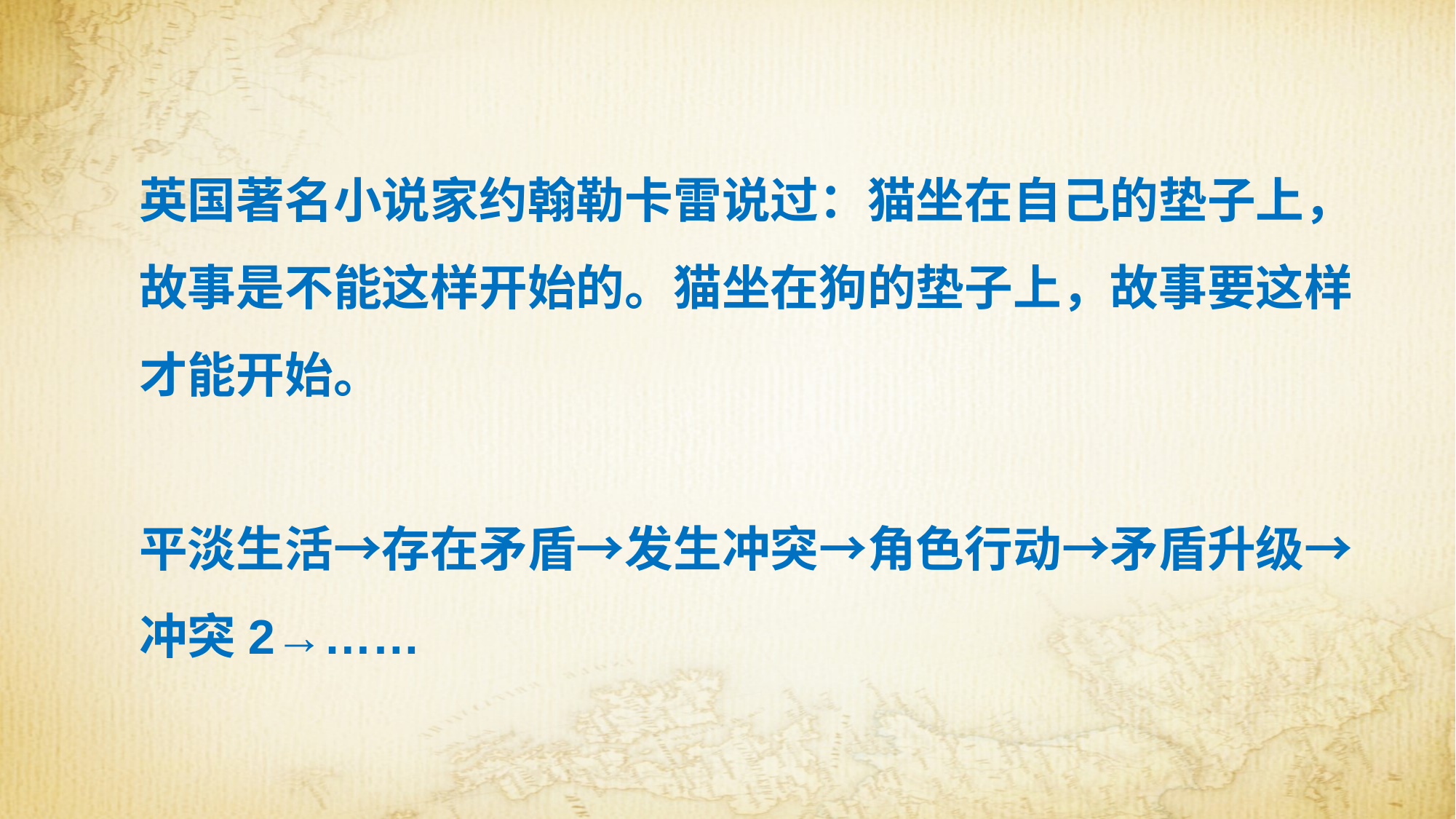

英国著名小说家约翰勒卡雷说过：猫坐在自己的垫子上，故事是不能这样开始的。猫坐在狗的垫子上，故事要这样才能开始。

平淡生活→存在矛盾→发生冲突→角色行动→矛盾升级→冲突2→……